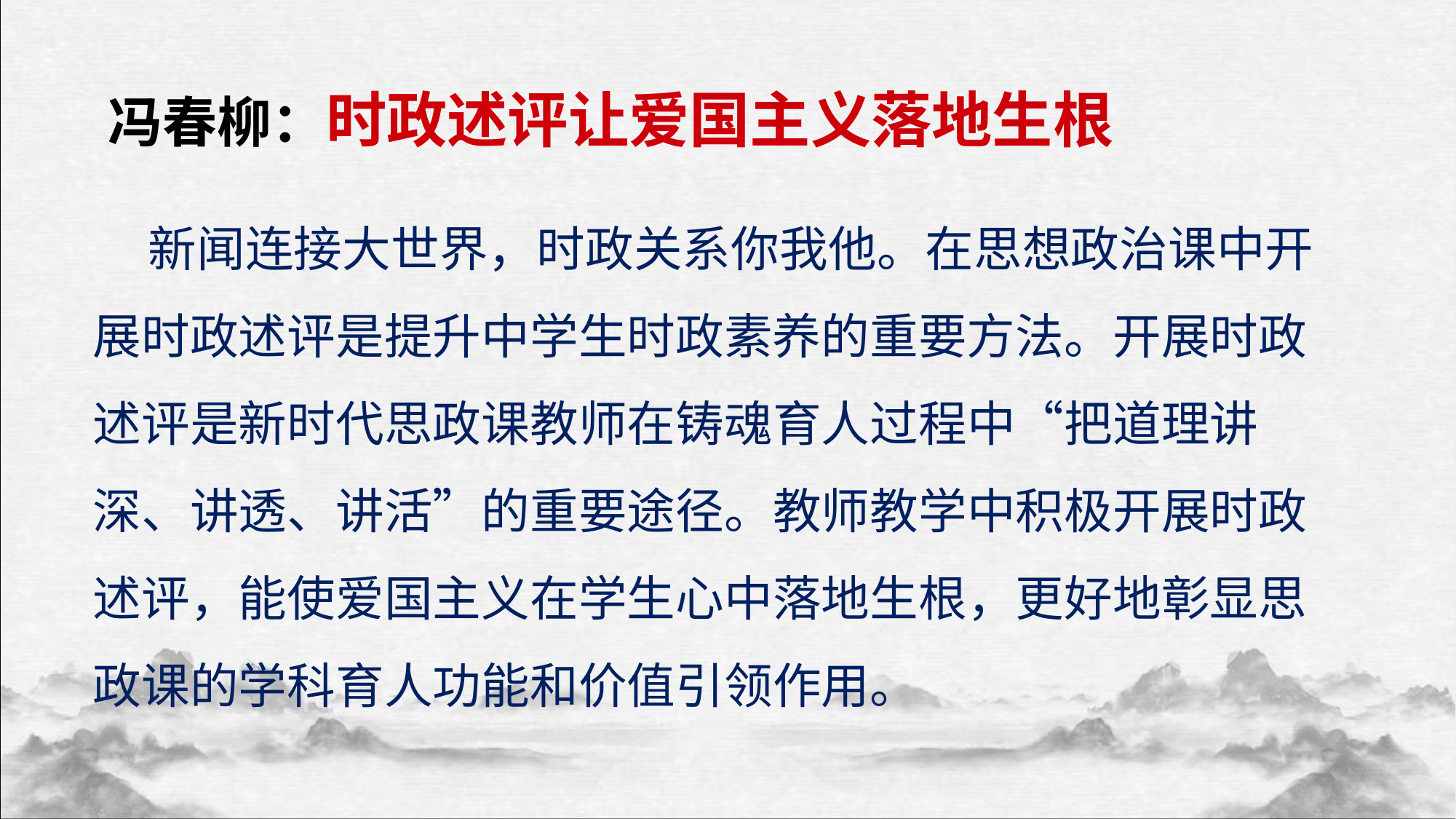

冯春柳：时政述评让爱国主义落地生根
    新闻连接大世界，时政关系你我他。在思想政治课中开展时政述评是提升中学生时政素养的重要方法。开展时政述评是新时代思政课教师在铸魂育人过程中“把道理讲深、讲透、讲活”的重要途径。教师教学中积极开展时政述评，能使爱国主义在学生心中落地生根，更好地彰显思政课的学科育人功能和价值引领作用。